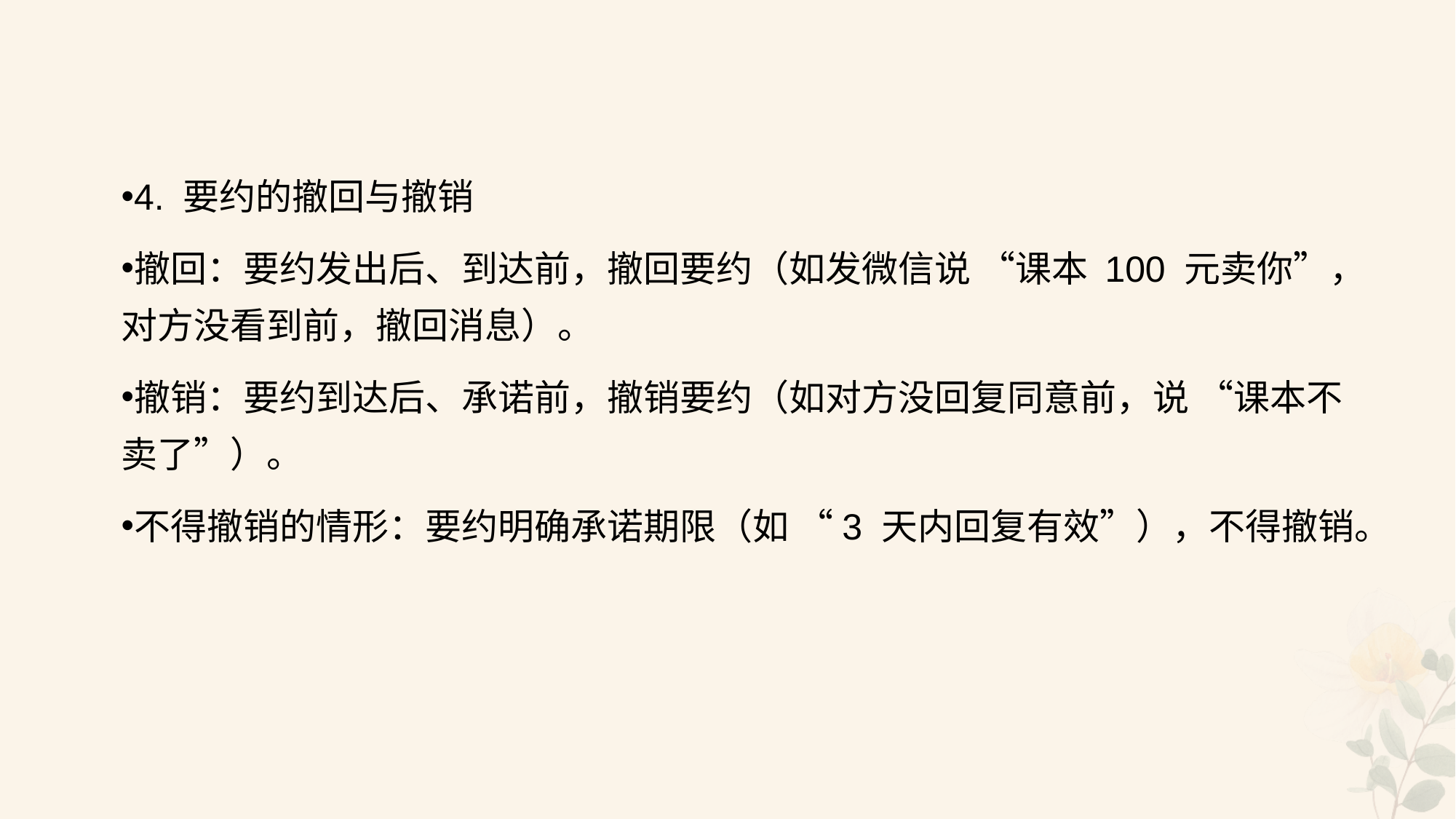

#
4. 要约的撤回与撤销
撤回：要约发出后、到达前，撤回要约（如发微信说 “课本 100 元卖你”，对方没看到前，撤回消息）。
撤销：要约到达后、承诺前，撤销要约（如对方没回复同意前，说 “课本不卖了”）。
不得撤销的情形：要约明确承诺期限（如 “3 天内回复有效”），不得撤销。